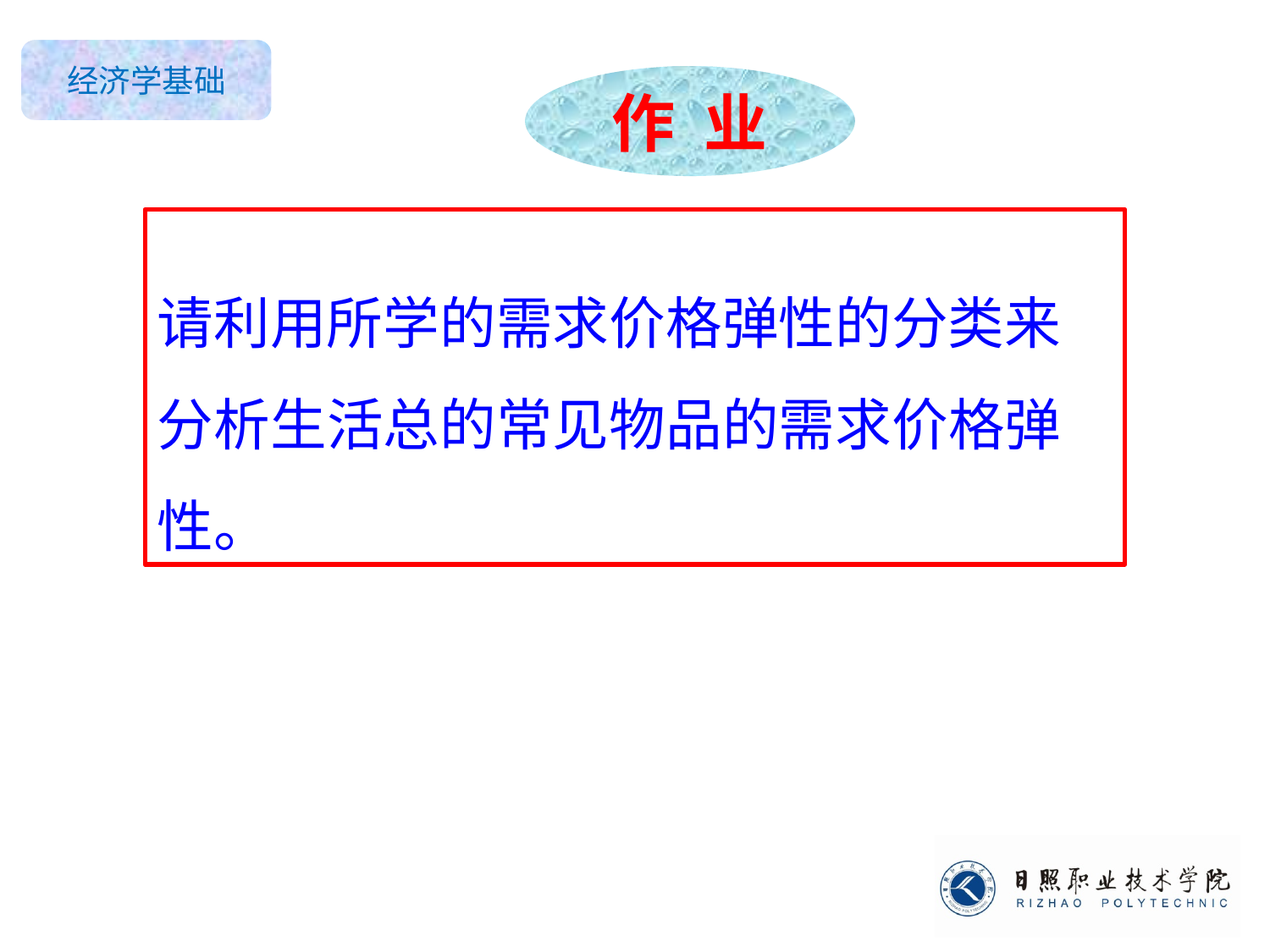

作  业

请利用所学的需求价格弹性的分类来分析生活总的常见物品的需求价格弹性。